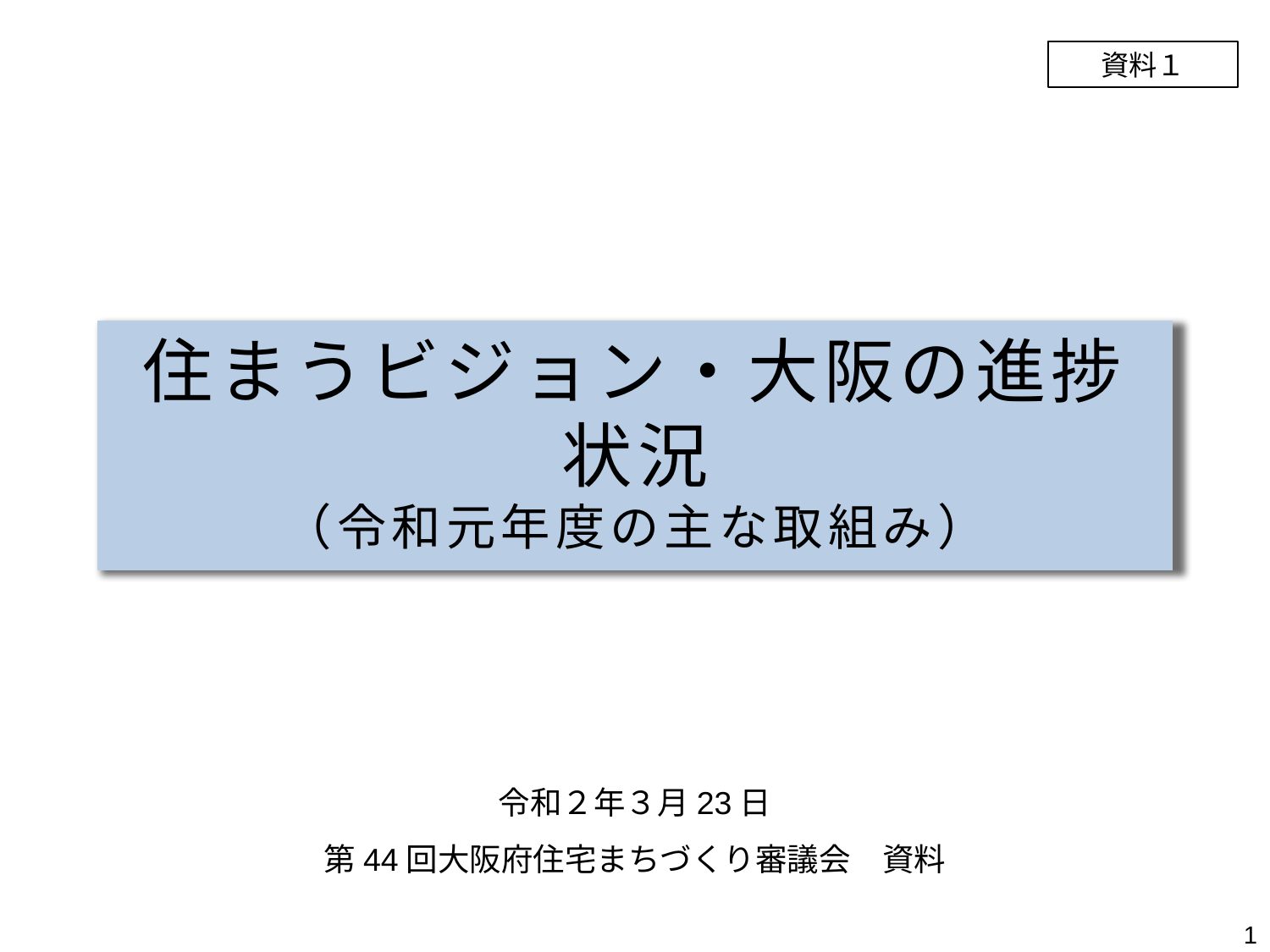

資料１
住まうビジョン・大阪の進捗状況
（令和元年度の主な取組み）

令和２年３月23日
第44回大阪府住宅まちづくり審議会　資料
1